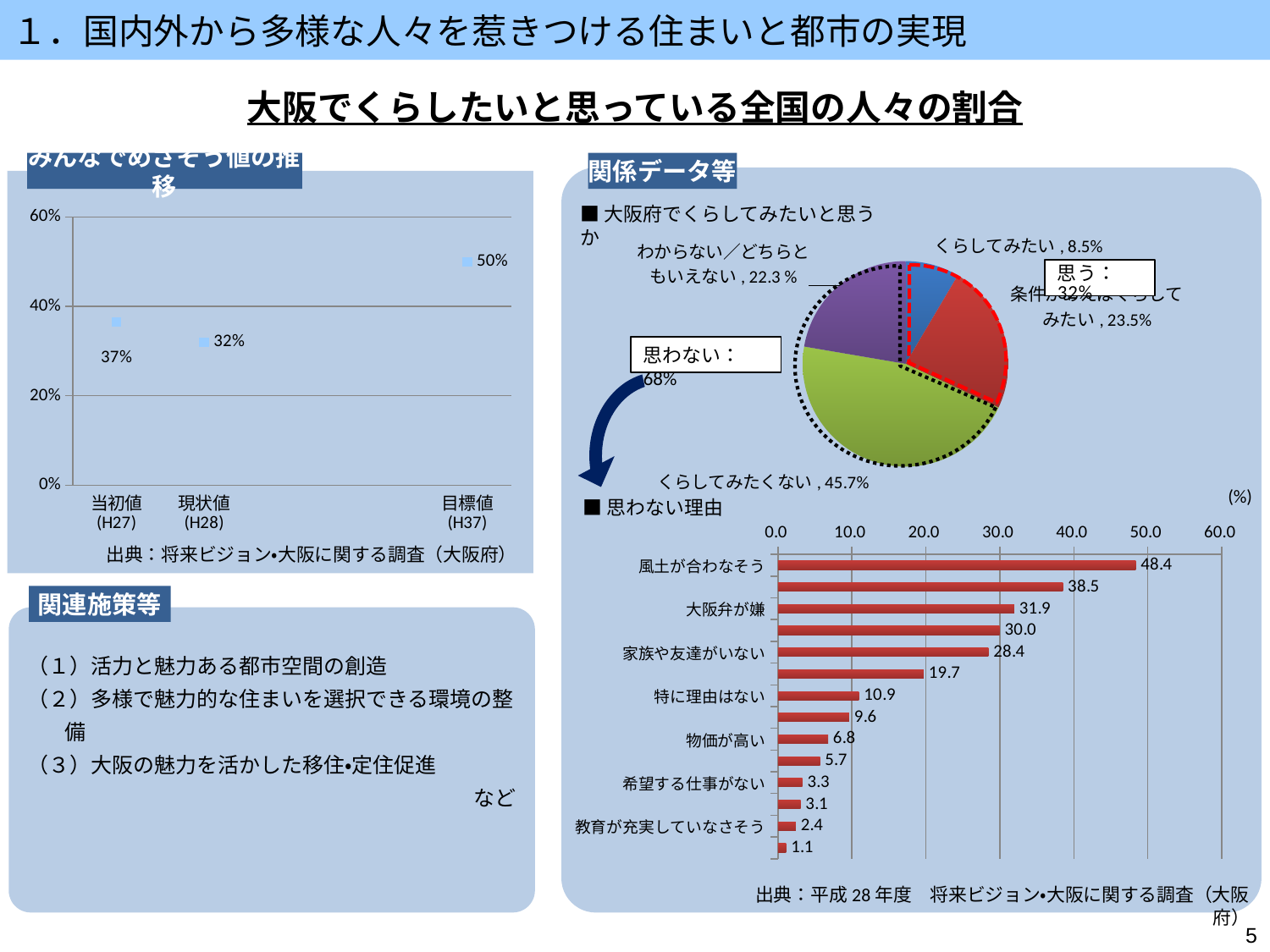

１．国内外から多様な人々を惹きつける住まいと都市の実現
大阪でくらしたいと思っている全国の人々の割合
みんなでめざそう値の推移
関係データ等

■大阪府でくらしてみたいと思うか

### Chart

| Category |  |
|---|---|
| 当初値
(H27) | 0.365 |
| 現状値
(H28) | 0.32 |
|  | None |
|  | None |
| 目標値
(H37) | 0.5 |

### Chart

| Category |  |
|---|---|
| くらしてみたい | 8.5 |
| 条件があえばくらしてみたい | 23.5 |
| くらしてみたくない | 45.7 |
| わからない／どちらともいえない | 22.3 |

思わない：68%

(%)
■思わない理由

### Chart

| Category |  |
|---|---|
| 風土が合わなそう | 48.35886214442013 |
| 治安が良くなさそう | 38.51203501094092 |
| 大阪弁が嫌 | 31.947483588621445 |
| 住環境が良くなさそう | 29.9781181619256 |
| 家族や友達がいない | 28.446389496717725 |
| 山や川などの自然が少なくごみごみしてそう | 19.693654266958426 |
| 特に理由はない | 10.940919037199125 |
| 食文化が合わない | 9.62800875273523 |
| 物価が高い | 6.783369803063457 |
| 不便そう | 5.689277899343545 |
| 希望する仕事がない | 3.2822757111597376 |
| その他 | 3.063457330415755 |
| 教育が充実していなさそう | 2.4070021881838075 |
| エンターテインメントが充実していなさそう | 1.0940919037199124 |
出典：将来ビジョン・大阪に関する調査（大阪府）
関連施策等

（１）活力と魅力ある都市空間の創造
（２）多様で魅力的な住まいを選択できる環境の整備
（３）大阪の魅力を活かした移住・定住促進
など
出典：平成28年度　将来ビジョン・大阪に関する調査（大阪府）
5